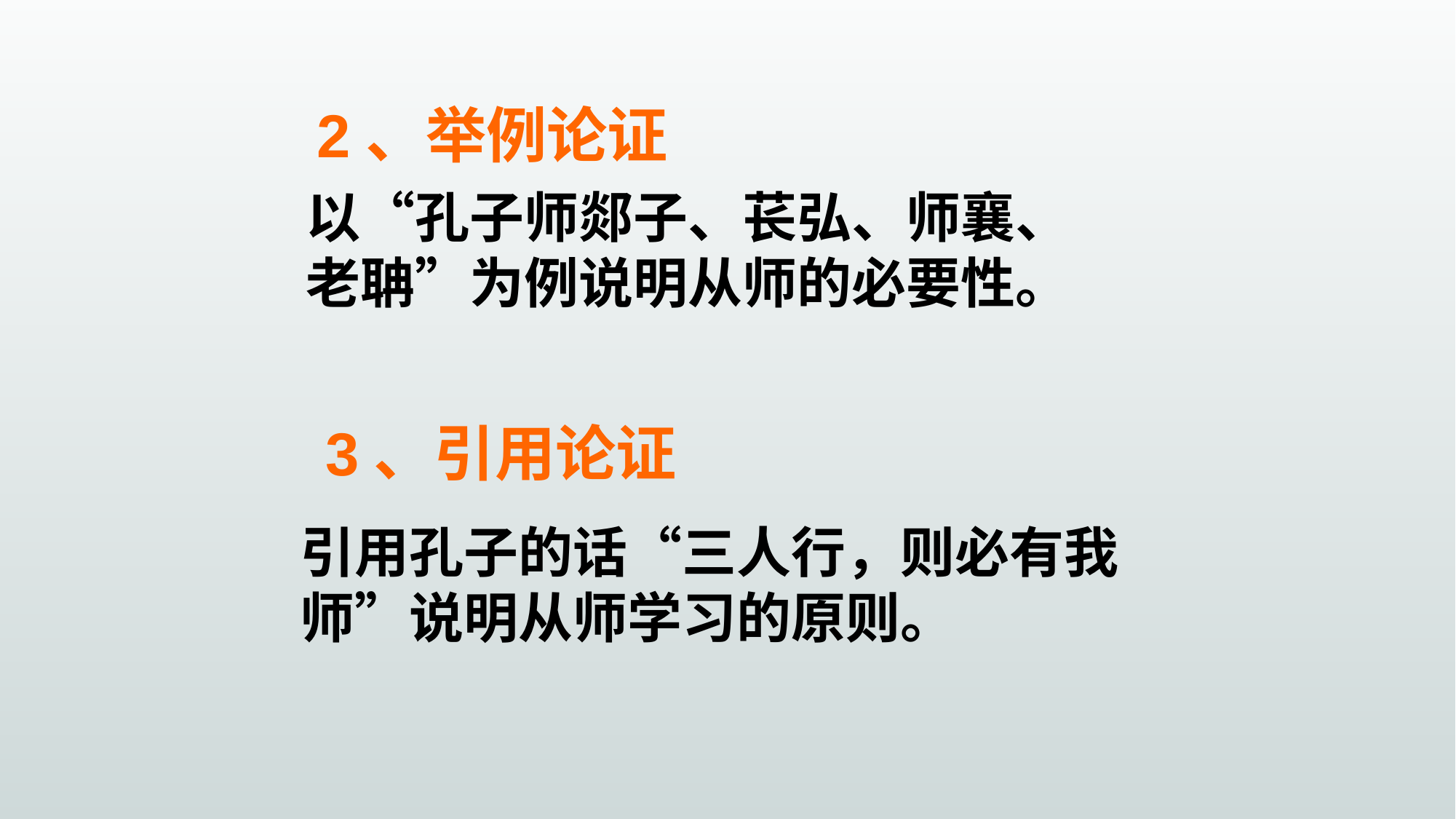

2、举例论证
以“孔子师郯子、苌弘、师襄、老聃”为例说明从师的必要性。
 3、引用论证

引用孔子的话“三人行，则必有我师”说明从师学习的原则。